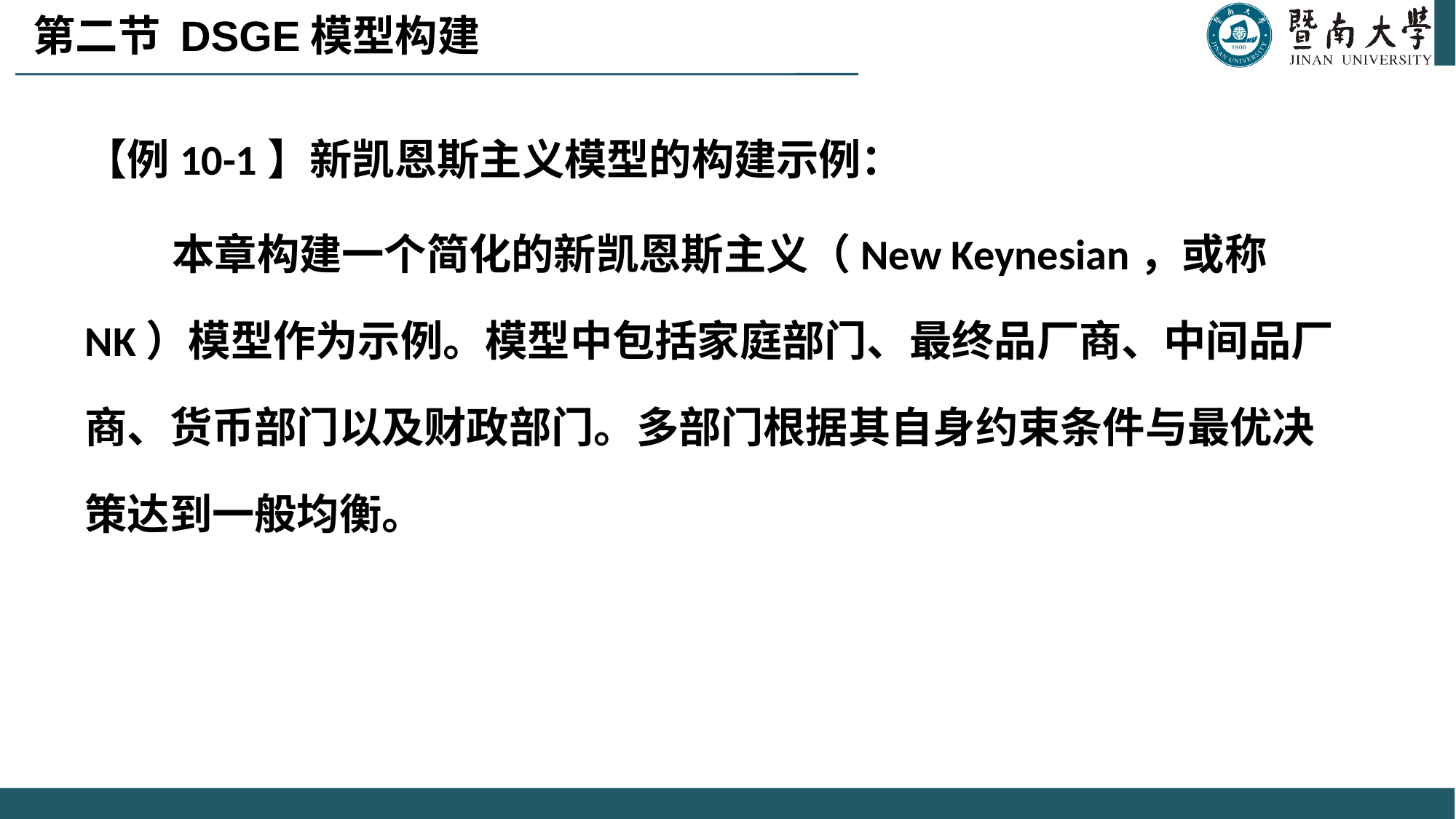

第二节 DSGE模型构建
【例10-1】新凯恩斯主义模型的构建示例：
        本章构建一个简化的新凯恩斯主义（New Keynesian，或称NK）模型作为示例。模型中包括家庭部门、最终品厂商、中间品厂商、货币部门以及财政部门。多部门根据其自身约束条件与最优决策达到一般均衡。